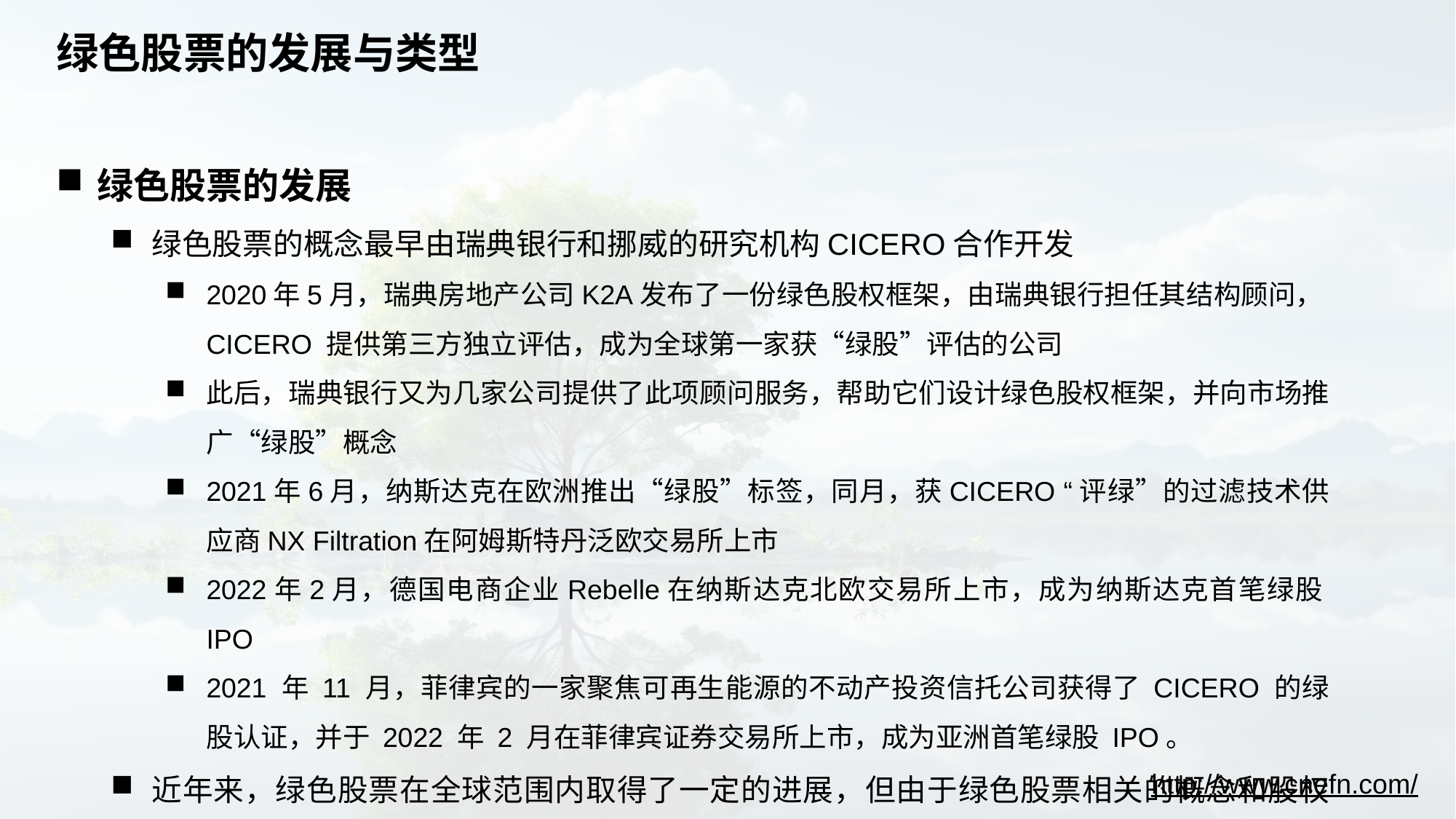

# 绿色股票的发展与类型
绿色股票的发展
绿色股票的概念最早由瑞典银行和挪威的研究机构CICERO合作开发
2020年5月，瑞典房地产公司K2A发布了一份绿色股权框架，由瑞典银行担任其结构顾问，CICERO 提供第三方独立评估，成为全球第一家获“绿股”评估的公司
此后，瑞典银行又为几家公司提供了此项顾问服务，帮助它们设计绿色股权框架，并向市场推广“绿股”概念
2021年6月，纳斯达克在欧洲推出“绿股”标签，同月，获CICERO “评绿”的过滤技术供应商NX Filtration在阿姆斯特丹泛欧交易所上市
2022年2月，德国电商企业Rebelle在纳斯达克北欧交易所上市，成为纳斯达克首笔绿股IPO
2021 年 11 月，菲律宾的一家聚焦可再生能源的不动产投资信托公司获得了 CICERO 的绿股认证，并于 2022 年 2 月在菲律宾证券交易所上市，成为亚洲首笔绿股 IPO。
近年来，绿色股票在全球范围内取得了一定的进展，但由于绿色股票相关的概念和股权评估还未在全球范围内形成统一标准，现在仍然处于初级发展阶段